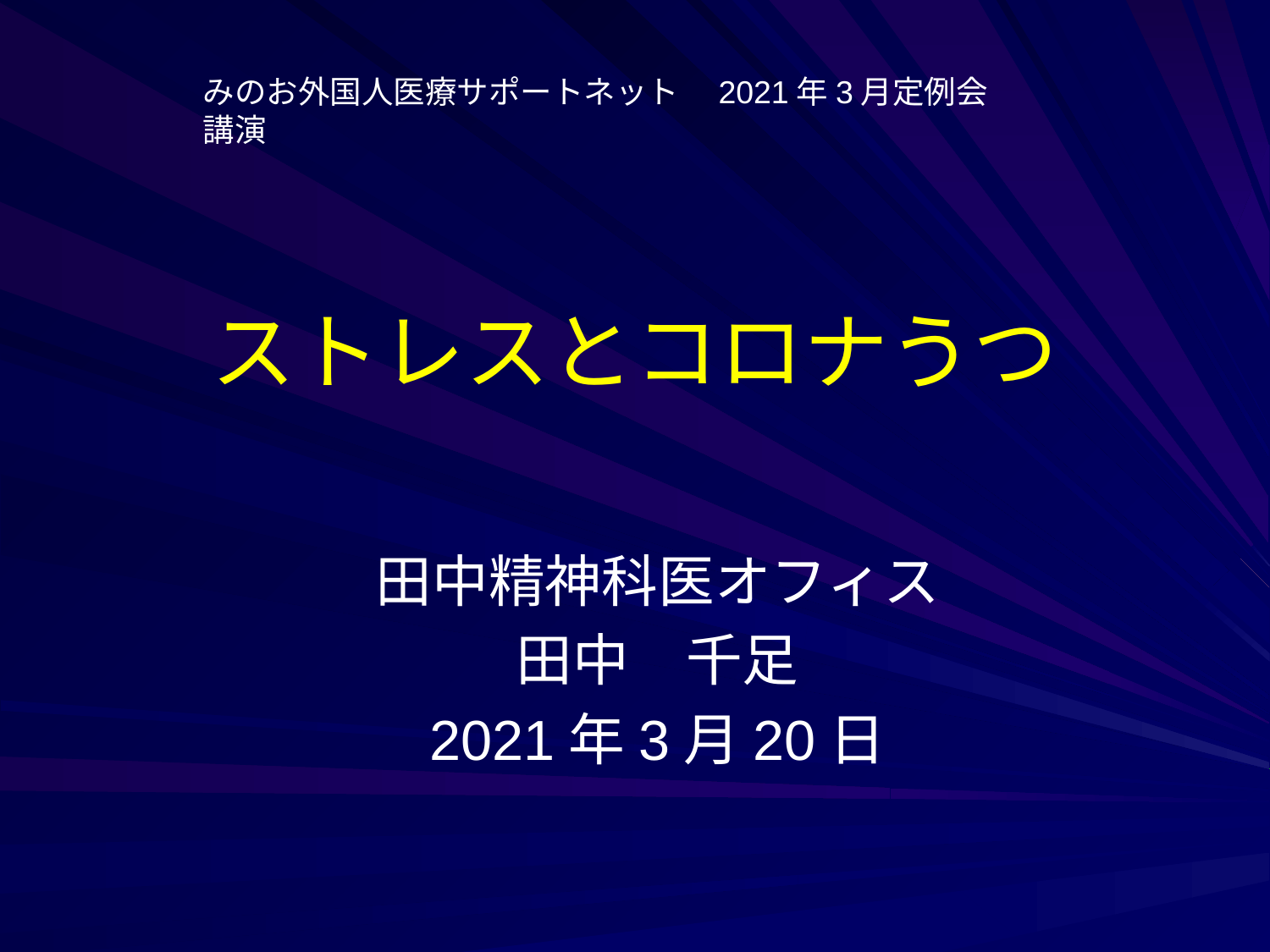

みのお外国人医療サポートネット　2021年3月定例会講演
# ストレスとコロナうつ
田中精神科医オフィス
田中　千足
2021年3月20日